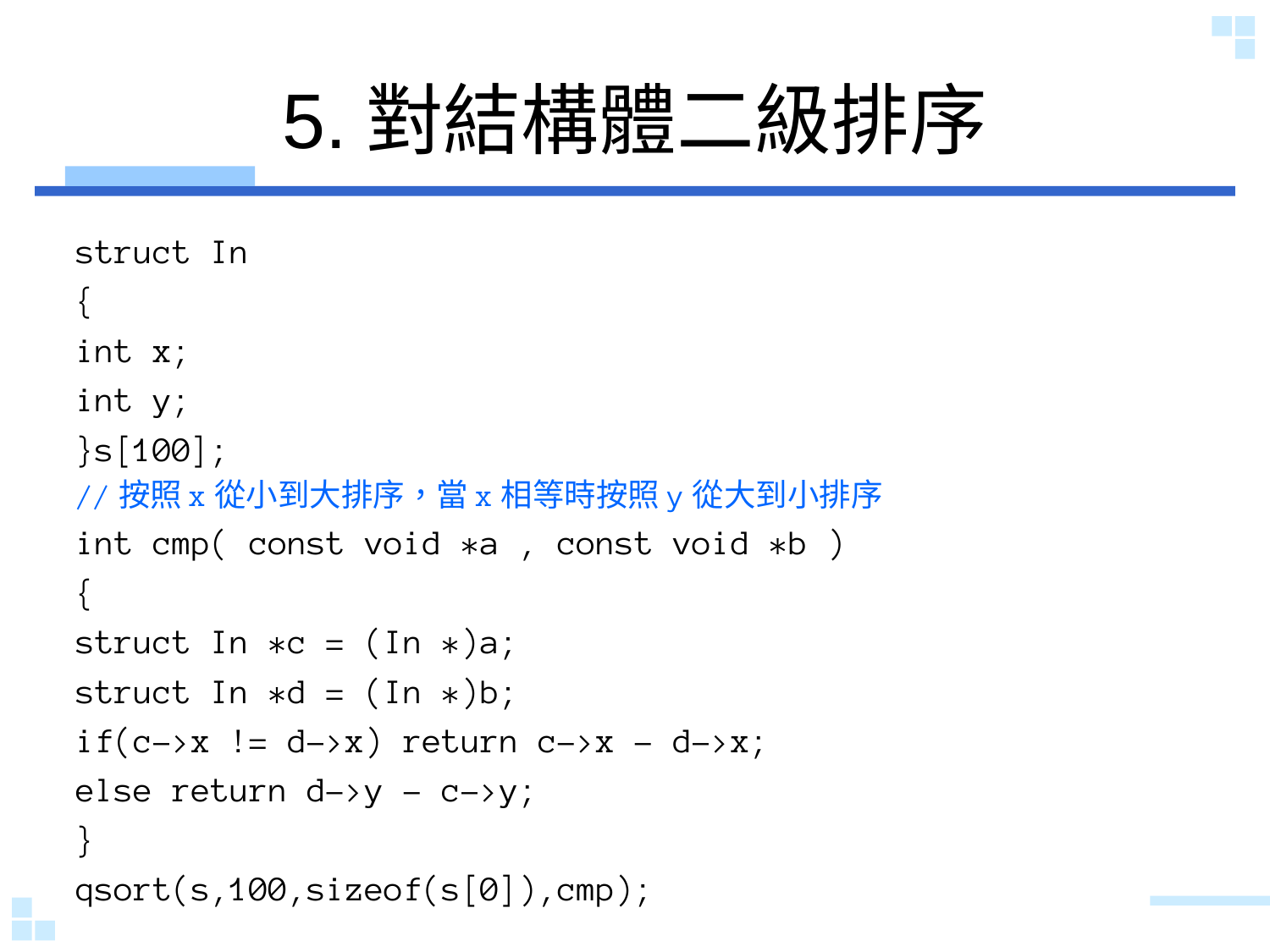

# 5.對結構體二級排序
struct In
{
int x;
int y;
}s[100];
//按照x從小到大排序，當x相等時按照y從大到小排序
int cmp( const void *a , const void *b )
{
struct In *c = (In *)a;
struct In *d = (In *)b;
if(c->x != d->x) return c->x - d->x;
else return d->y - c->y;
}
qsort(s,100,sizeof(s[0]),cmp);